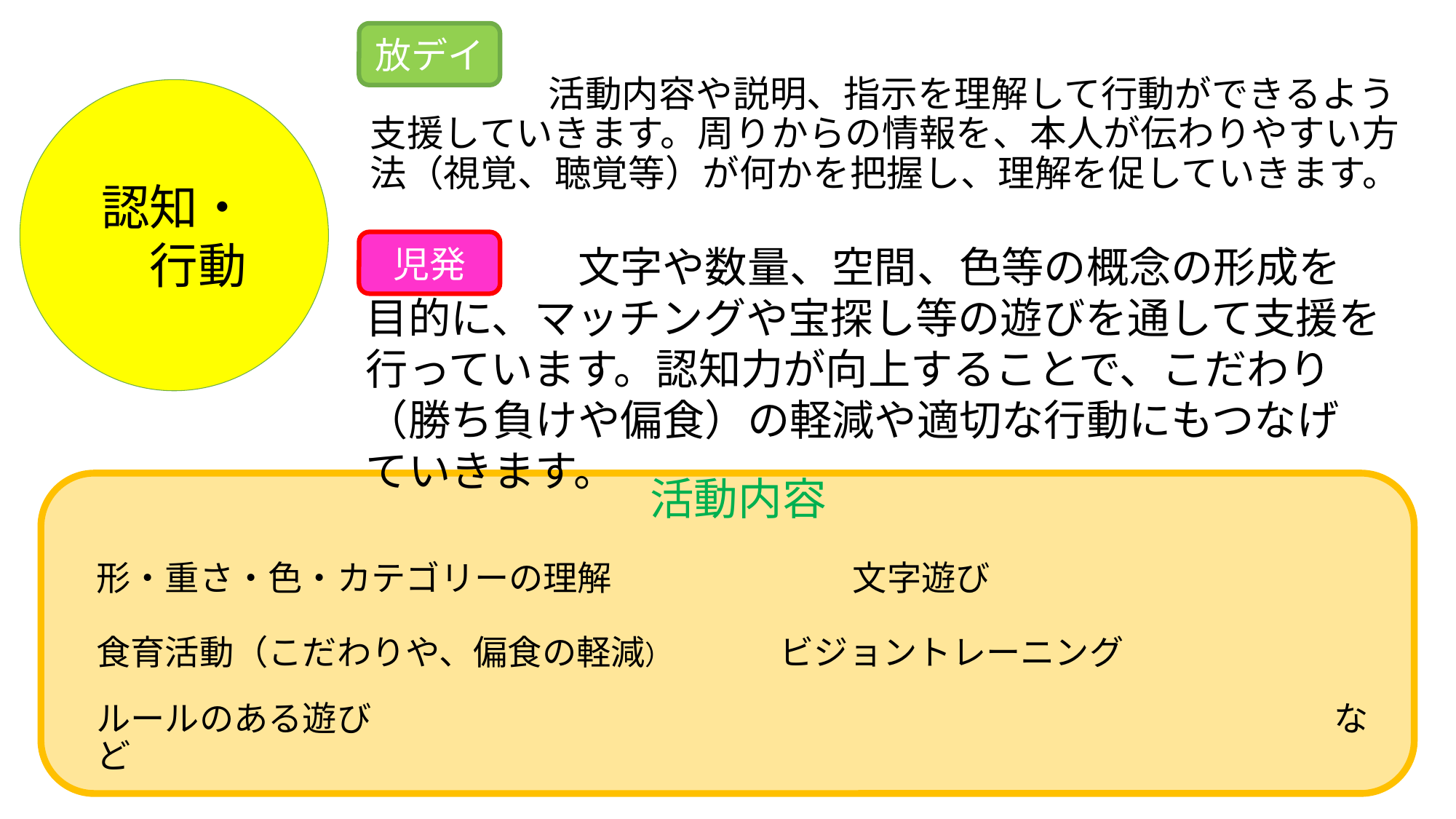

放デイ
# 活動内容や説明、指示を理解して行動ができるよう支援していきます。周りからの情報を、本人が伝わりやすい方法（視覚、聴覚等）が何かを把握し、理解を促していきます。
認知・
　行動
児発
　　　　　文字や数量、空間、色等の概念の形成を目的に、マッチングや宝探し等の遊びを通して支援を行っています。認知力が向上することで、こだわり（勝ち負けや偏食）の軽減や適切な行動にもつなげていきます。

活動内容

形・重さ・色・カテゴリーの理解　　　　　　　文字遊び

食育活動（こだわりや、偏食の軽減）　　　　ビジョントレーニング

ルールのある遊び　　　　　　　　　　　　　　　　　　　　　　　　　　　　など